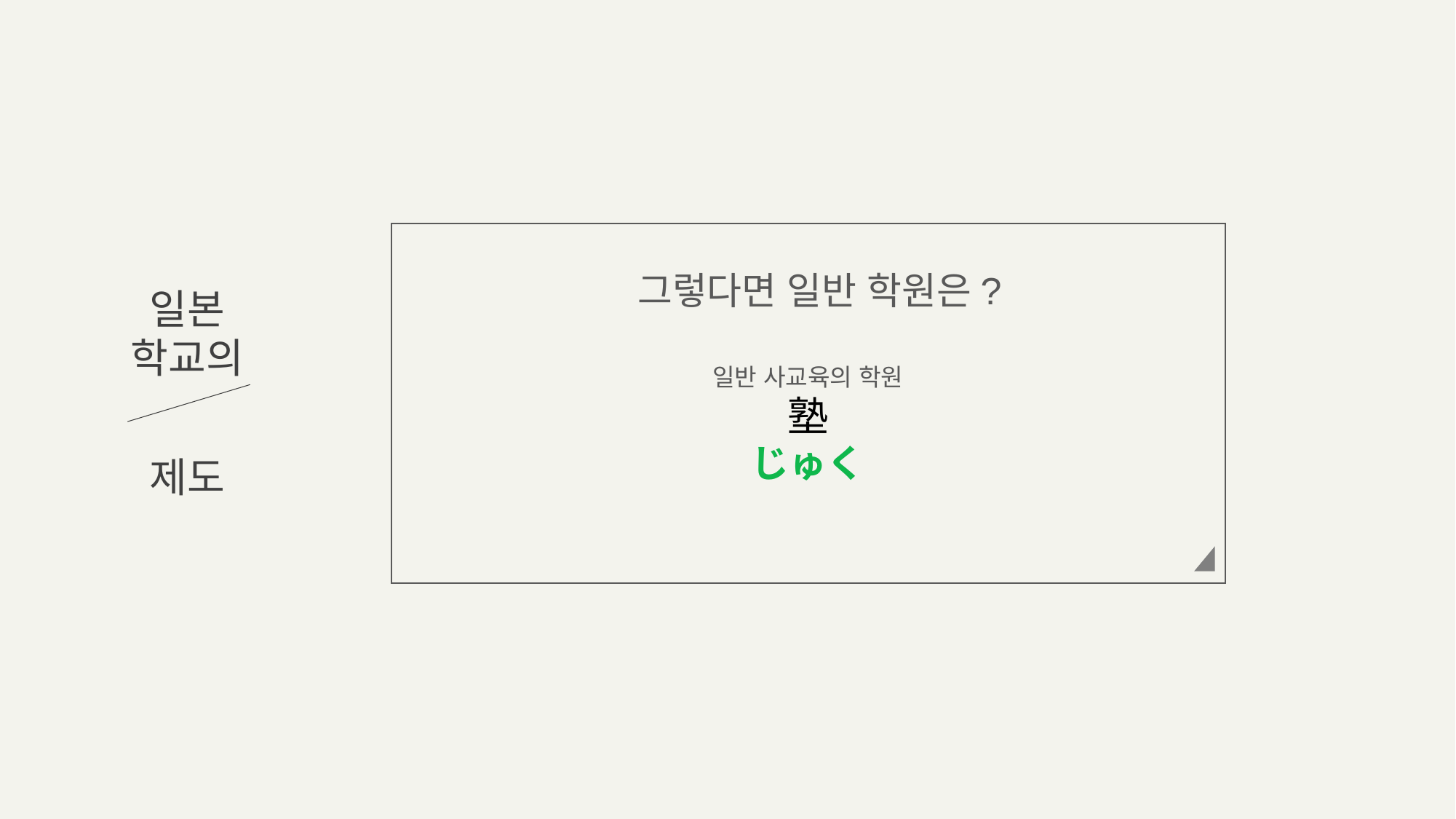

그렇다면 일반 학원은?
일본
학교의
일반 사교육의 학원
塾
じゅく
제도